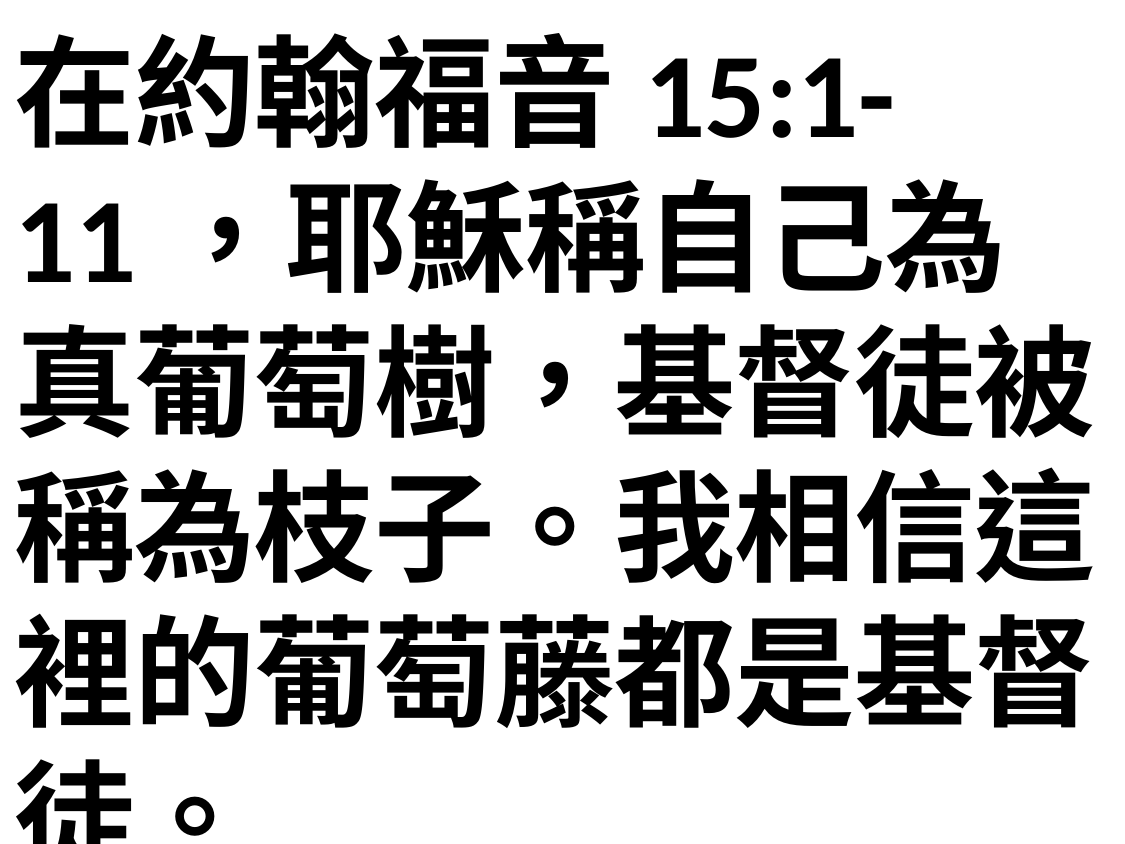

在約翰福音15:1-11，耶穌稱自己為真葡萄樹，基督徒被稱為枝子。我相信這裡的葡萄藤都是基督徒。